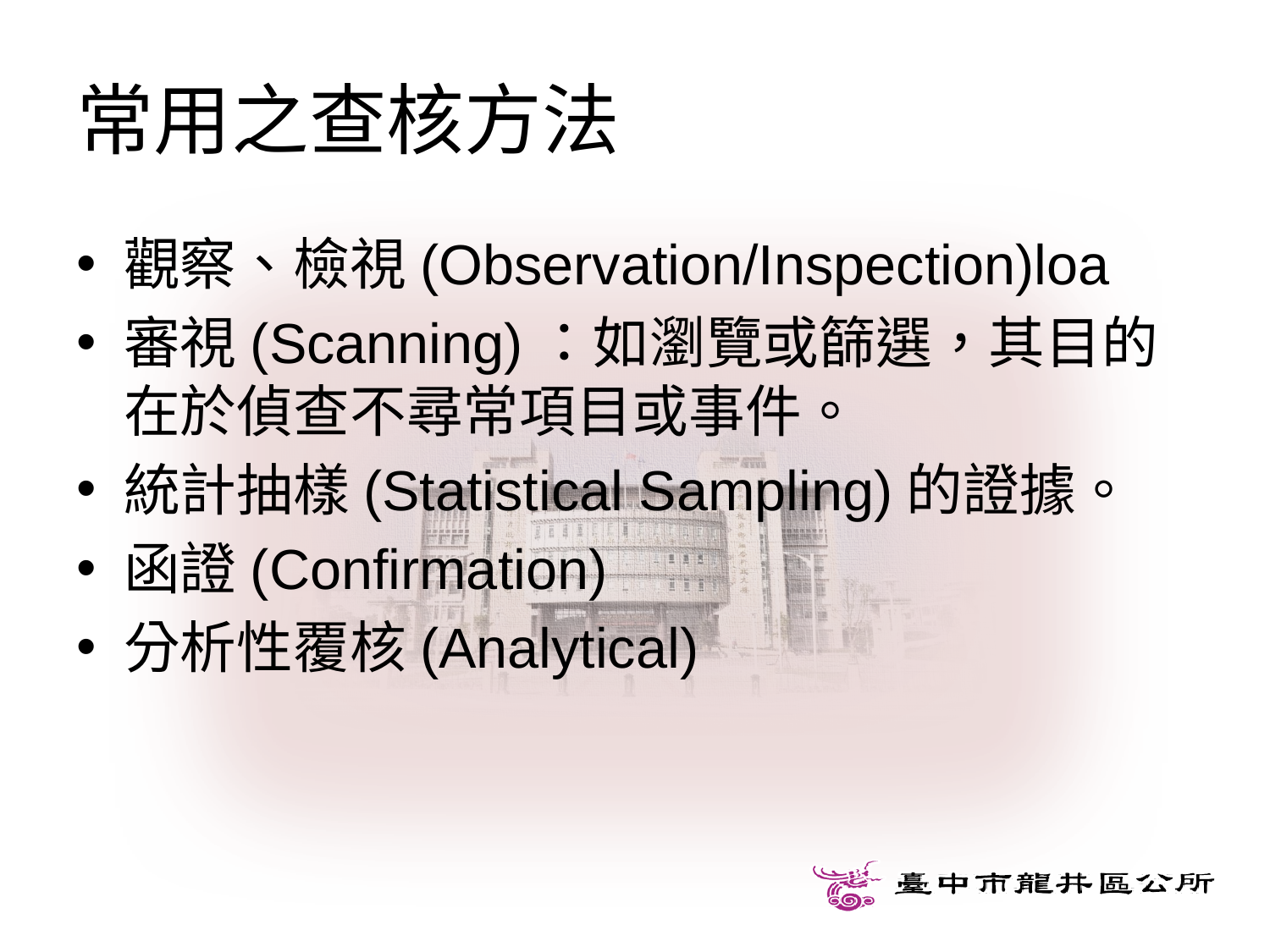

# 常用之查核方法
觀察、檢視(Observation/Inspection)loa
審視(Scanning)：如瀏覽或篩選，其目的在於偵查不尋常項目或事件。
統計抽樣(Statistical Sampling)的證據。
函證(Confirmation)
分析性覆核(Analytical)